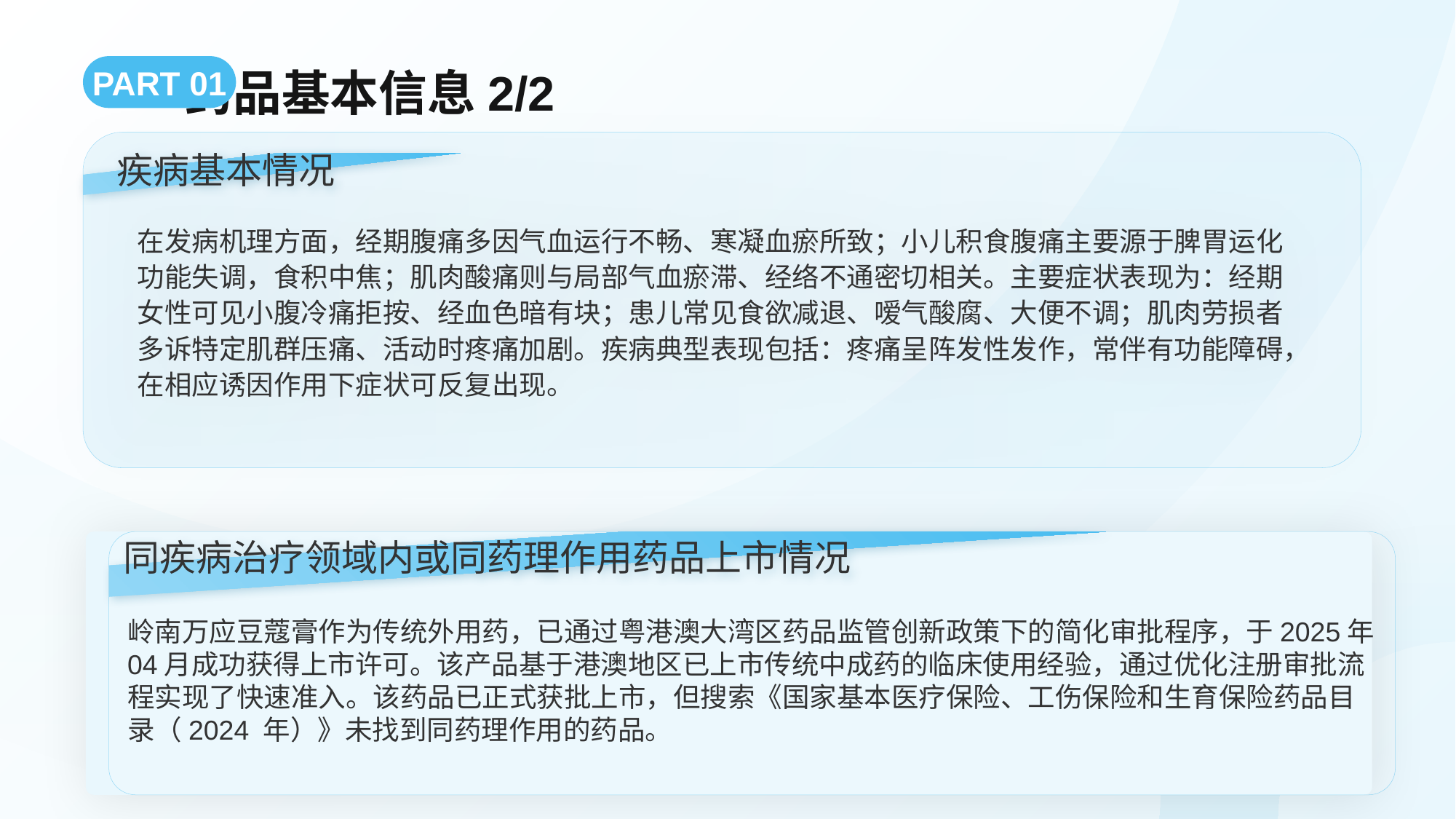

# 药品基本信息2/2
PART 01

在发病机理方面，经期腹痛多因气血运行不畅、寒凝血瘀所致；小儿积食腹痛主要源于脾胃运化功能失调，食积中焦；肌肉酸痛则与局部气血瘀滞、经络不通密切相关。主要症状表现为：经期女性可见小腹冷痛拒按、经血色暗有块；患儿常见食欲减退、嗳气酸腐、大便不调；肌肉劳损者多诉特定肌群压痛、活动时疼痛加剧。疾病典型表现包括：疼痛呈阵发性发作，常伴有功能障碍，在相应诱因作用下症状可反复出现。
疾病基本情况

岭南万应豆蔻膏作为传统外用药，已通过粤港澳大湾区药品监管创新政策下的简化审批程序，于2025年04月成功获得上市许可。该产品基于港澳地区已上市传统中成药的临床使用经验，通过优化注册审批流程实现了快速准入。该药品已正式获批上市，但搜索《国家基本医疗保险、工伤保险和生育保险药品目录（2024 年）》未找到同药理作用的药品。

同疾病治疗领域内或同药理作用药品上市情况